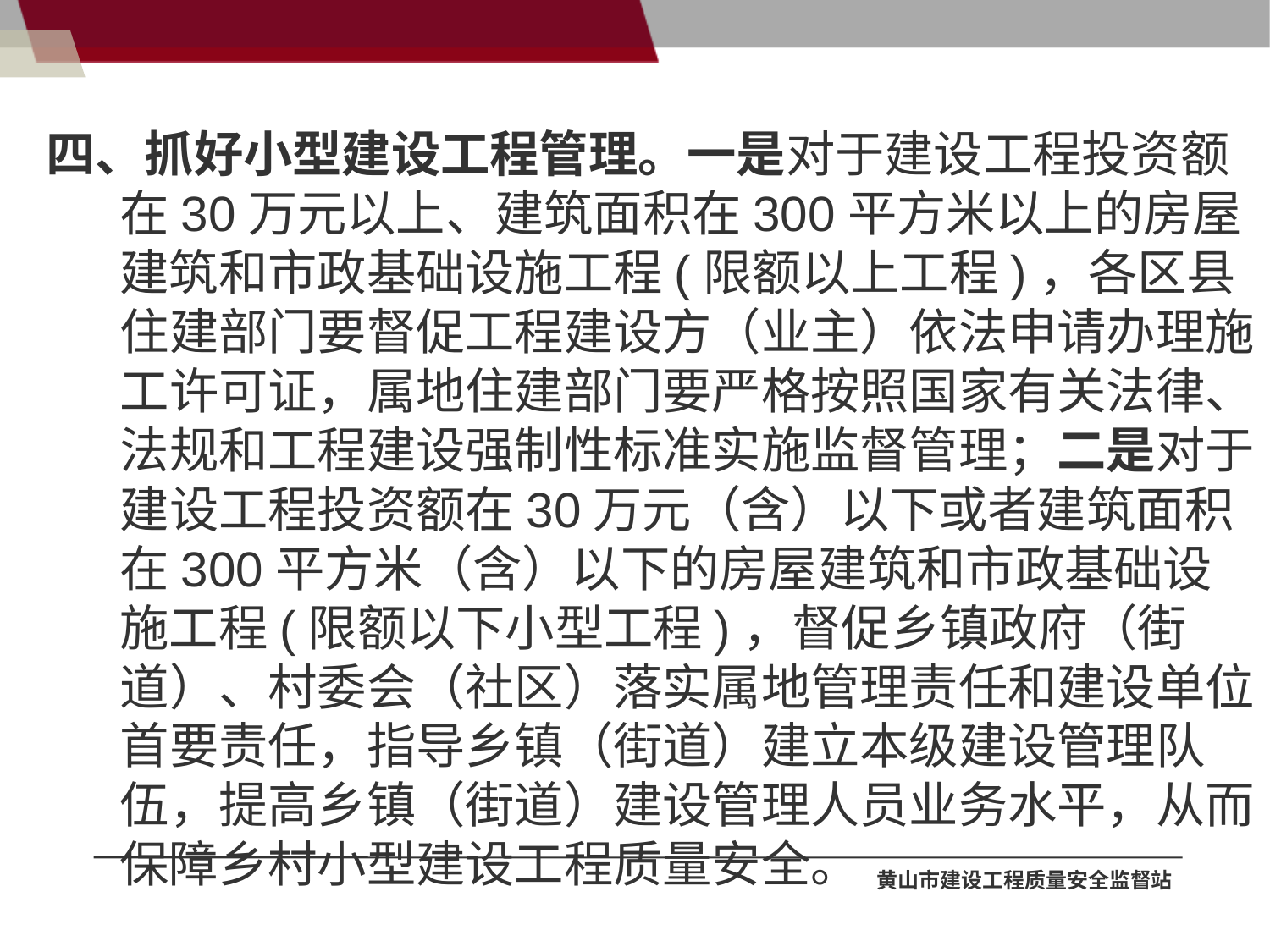

四、抓好小型建设工程管理。一是对于建设工程投资额在30万元以上、建筑面积在300平方米以上的房屋建筑和市政基础设施工程(限额以上工程)，各区县住建部门要督促工程建设方（业主）依法申请办理施工许可证，属地住建部门要严格按照国家有关法律、法规和工程建设强制性标准实施监督管理；二是对于建设工程投资额在30万元（含）以下或者建筑面积在300平方米（含）以下的房屋建筑和市政基础设施工程(限额以下小型工程)，督促乡镇政府（街道）、村委会（社区）落实属地管理责任和建设单位首要责任，指导乡镇（街道）建立本级建设管理队伍，提高乡镇（街道）建设管理人员业务水平，从而保障乡村小型建设工程质量安全。